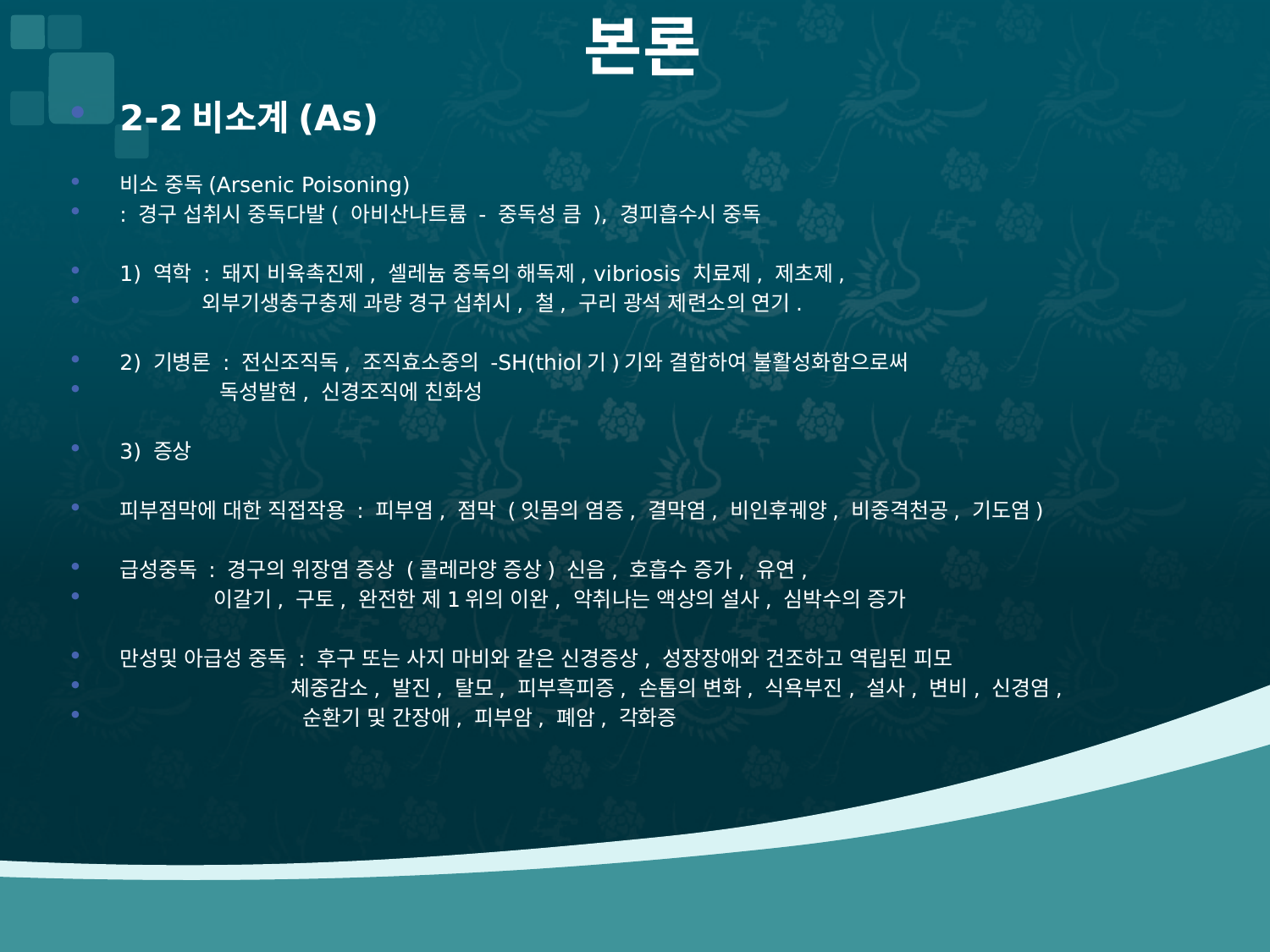

# 본론
2-2비소계(As)

비소 중독(Arsenic Poisoning)
: 경구 섭취시 중독다발( 아비산나트륨 - 중독성 큼 ), 경피흡수시 중독

1) 역학 : 돼지 비육촉진제, 셀레늄 중독의 해독제, vibriosis 치료제, 제초제,
             외부기생충구충제 과량 경구 섭취시, 철, 구리 광석 제련소의 연기.

2) 기병론 : 전신조직독, 조직효소중의 -SH(thiol기)기와 결합하여 불활성화함으로써
                독성발현, 신경조직에 친화성

3) 증상

피부점막에 대한 직접작용 : 피부염, 점막 (잇몸의 염증, 결막염, 비인후궤양, 비중격천공, 기도염)

급성중독 : 경구의 위장염 증상 (콜레라양 증상) 신음, 호흡수 증가, 유연,
               이갈기, 구토, 완전한 제1위의 이완, 악취나는 액상의 설사, 심박수의 증가

만성및 아급성 중독 : 후구 또는 사지 마비와 같은 신경증상, 성장장애와 건조하고 역립된 피모
                            체중감소, 발진, 탈모, 피부흑피증, 손톱의 변화, 식욕부진, 설사, 변비, 신경염,
                              순환기 및 간장애, 피부암, 폐암, 각화증